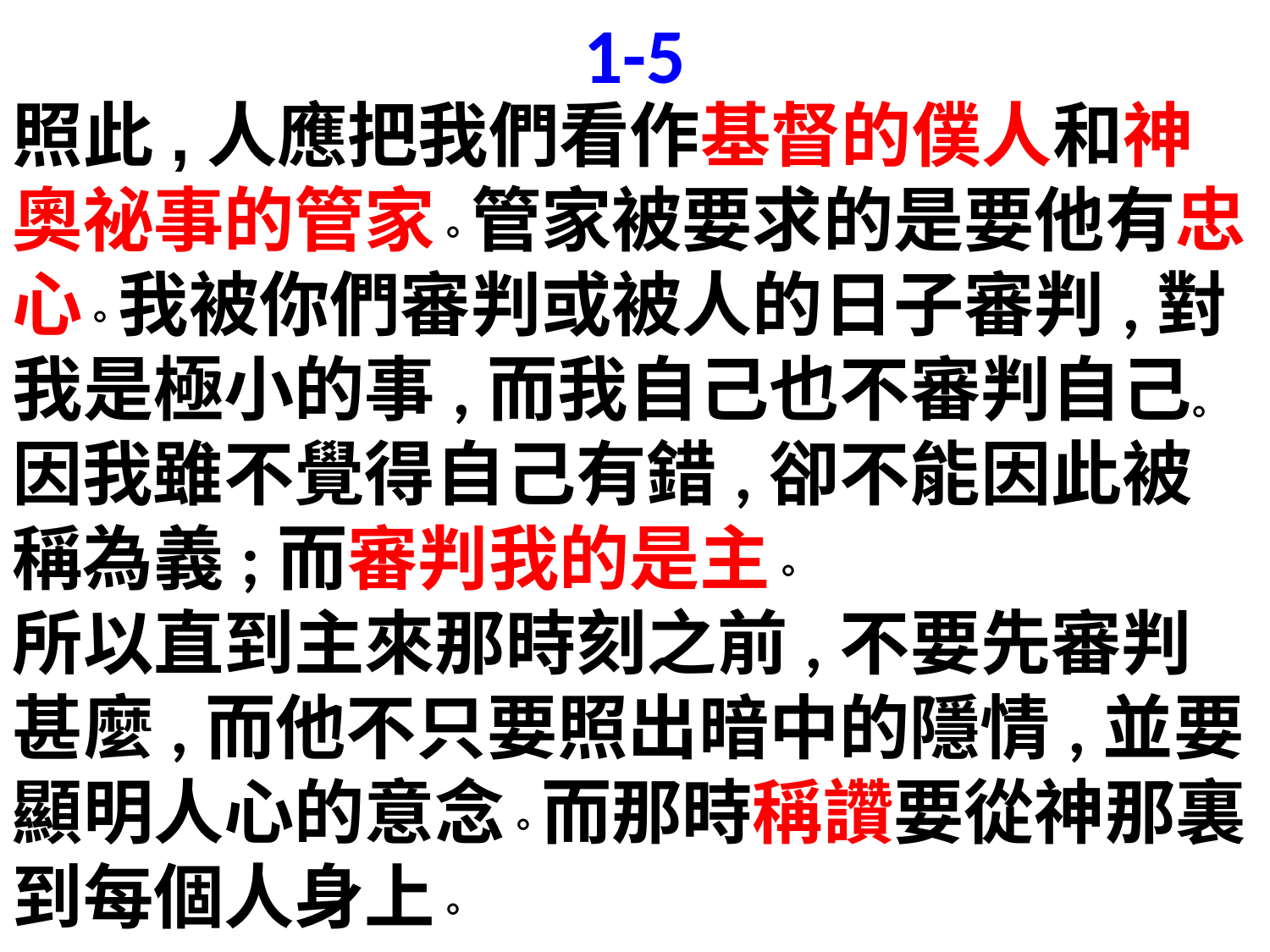

1-5
照此,人應把我們看作基督的僕人和神奧祕事的管家。管家被要求的是要他有忠心。我被你們審判或被人的日子審判,對我是極小的事,而我自己也不審判自己。因我雖不覺得自己有錯,卻不能因此被稱為義;而審判我的是主。
所以直到主來那時刻之前,不要先審判甚麼,而他不只要照出暗中的隱情,並要顯明人心的意念。而那時稱讚要從神那裏到每個人身上。